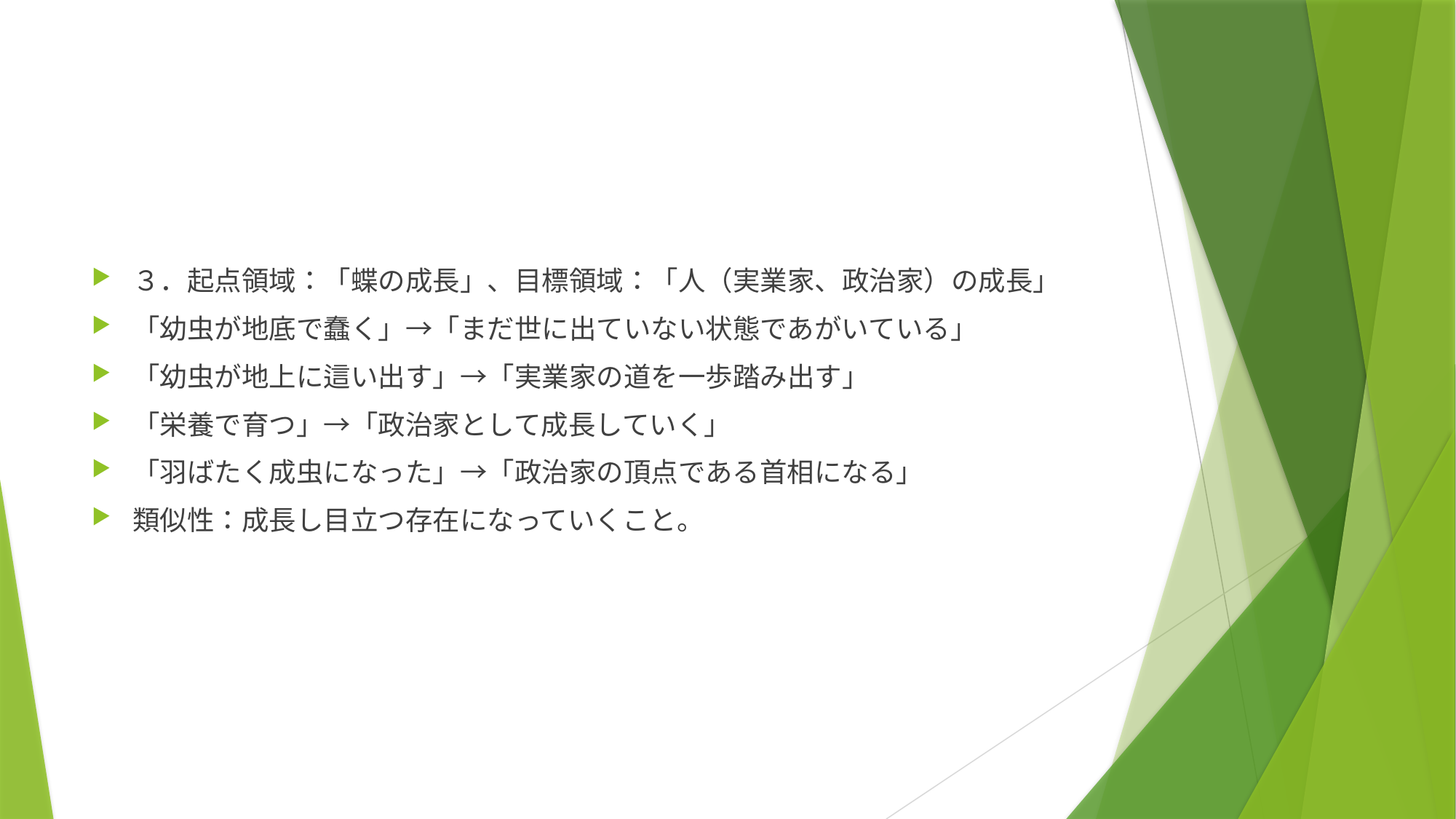

#
３．起点領域：「蝶の成長」、目標領域：「人（実業家、政治家）の成長」
「幼虫が地底で蠢く」→「まだ世に出ていない状態であがいている」
「幼虫が地上に這い出す」→「実業家の道を一歩踏み出す」
「栄養で育つ」→「政治家として成長していく」
「羽ばたく成虫になった」→「政治家の頂点である首相になる」
類似性：成長し目立つ存在になっていくこと。